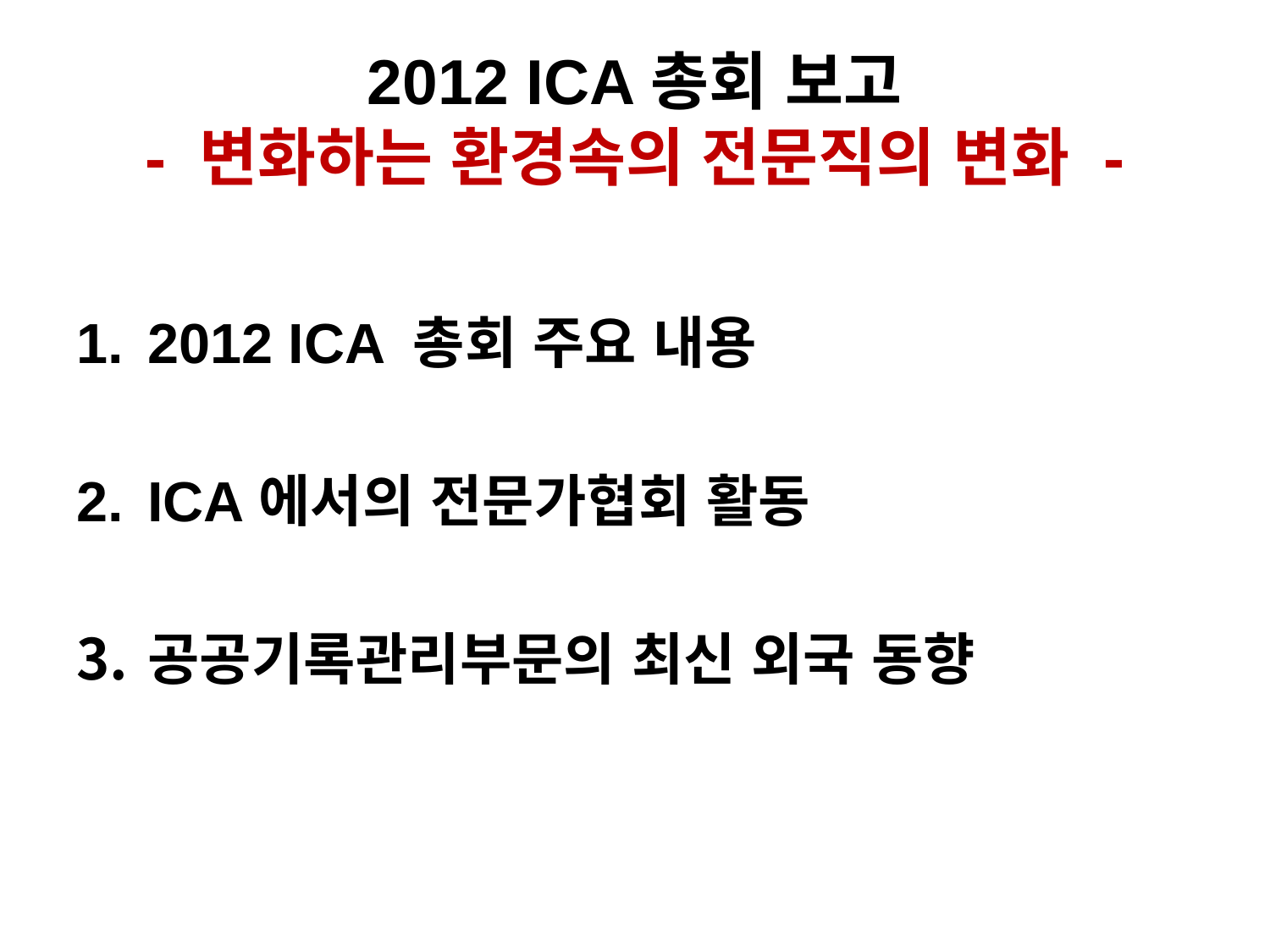

# 2012 ICA총회 보고 - 변화하는 환경속의 전문직의 변화 -

2012 ICA 총회 주요 내용

ICA에서의 전문가협회 활동

공공기록관리부문의 최신 외국 동향